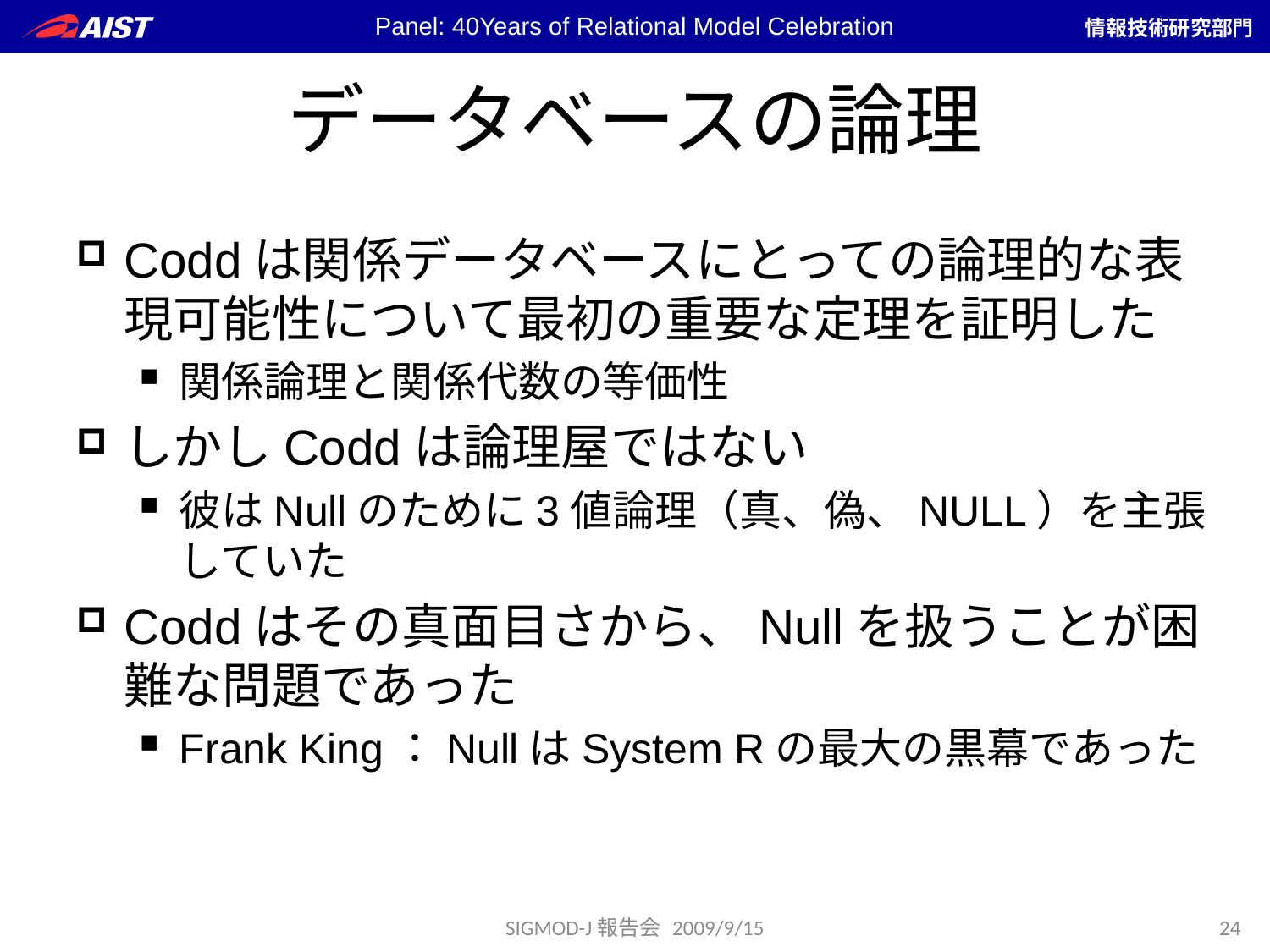

Panel: 40Years of Relational Model Celebration
# データベースの論理
Coddは関係データベースにとっての論理的な表現可能性について最初の重要な定理を証明した
関係論理と関係代数の等価性
しかしCoddは論理屋ではない
彼はNullのために3値論理（真、偽、NULL）を主張していた
Coddはその真面目さから、Nullを扱うことが困難な問題であった
Frank King：NullはSystem Rの最大の黒幕であった
SIGMOD-J報告会 2009/9/15
24